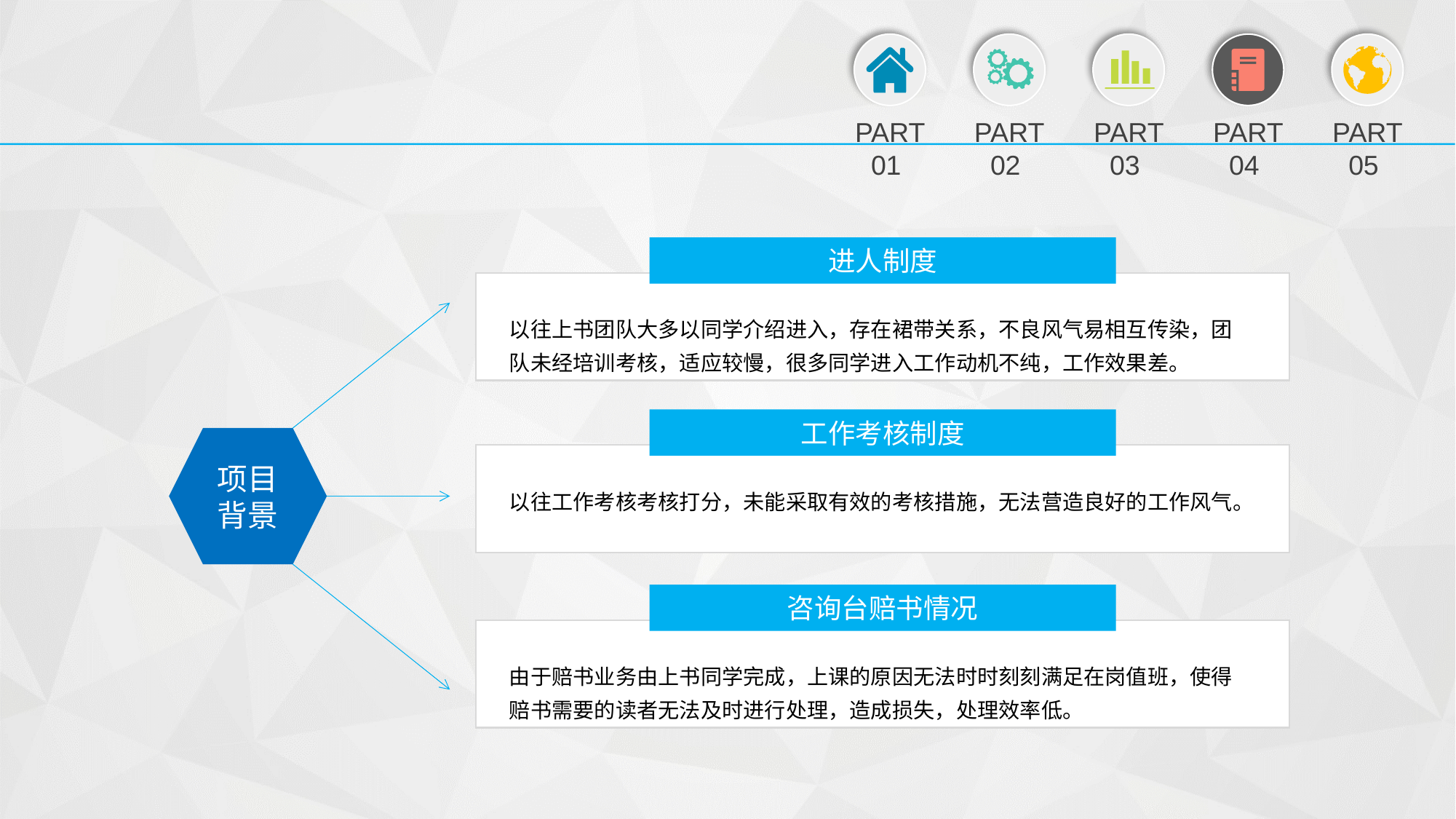

进人制度

以往上书团队大多以同学介绍进入，存在裙带关系，不良风气易相互传染，团队未经培训考核，适应较慢，很多同学进入工作动机不纯，工作效果差。
工作考核制度
项目背景

以往工作考核考核打分，未能采取有效的考核措施，无法营造良好的工作风气。
咨询台赔书情况

由于赔书业务由上书同学完成，上课的原因无法时时刻刻满足在岗值班，使得赔书需要的读者无法及时进行处理，造成损失，处理效率低。